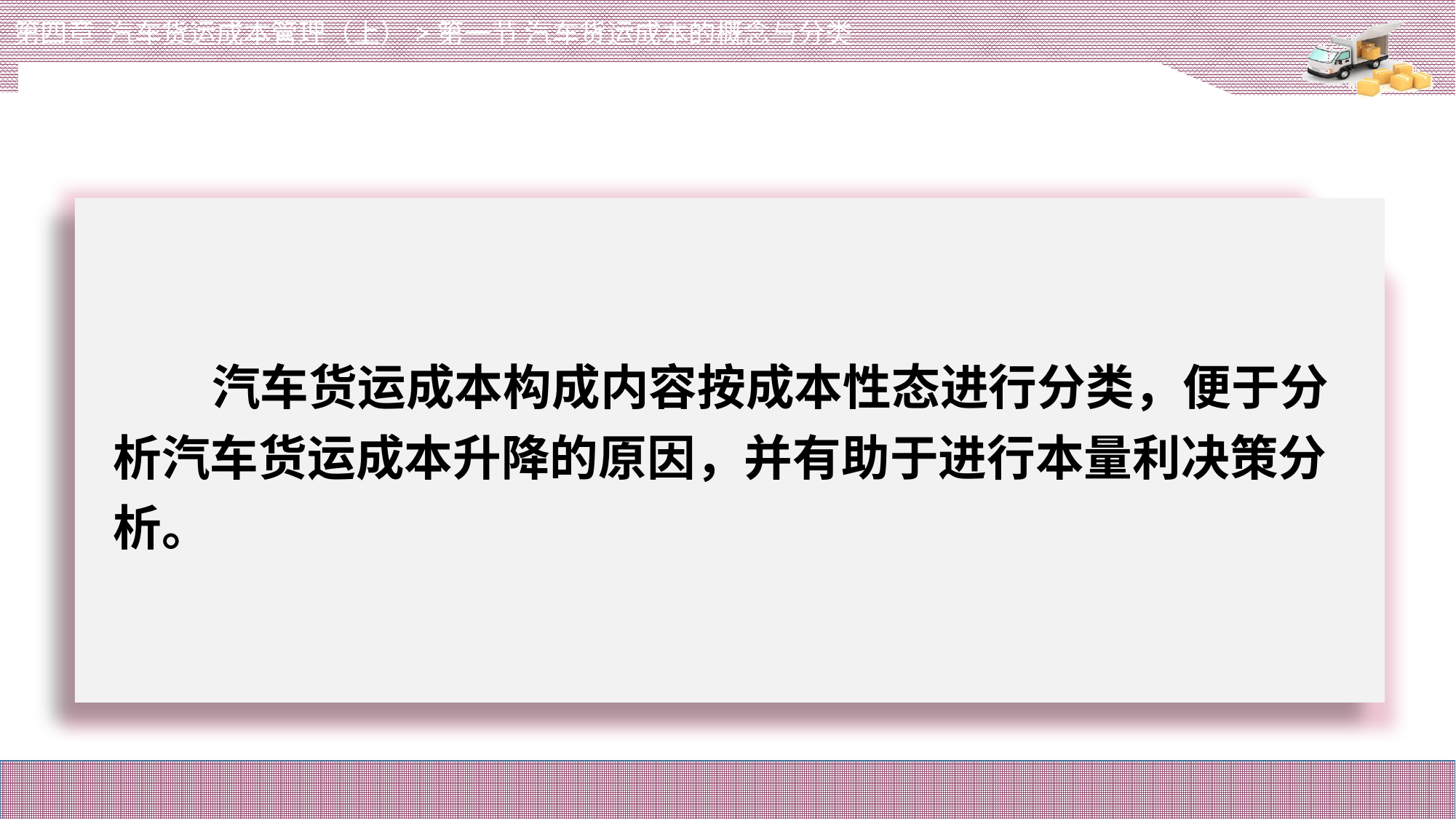

第四章  汽车货运成本管理（上）>第一节 汽车货运成本的概念与分类
# 汽车货运成本构成内容按成本性态进行分类，便于分析汽车货运成本升降的原因，并有助于进行本量利决策分析。